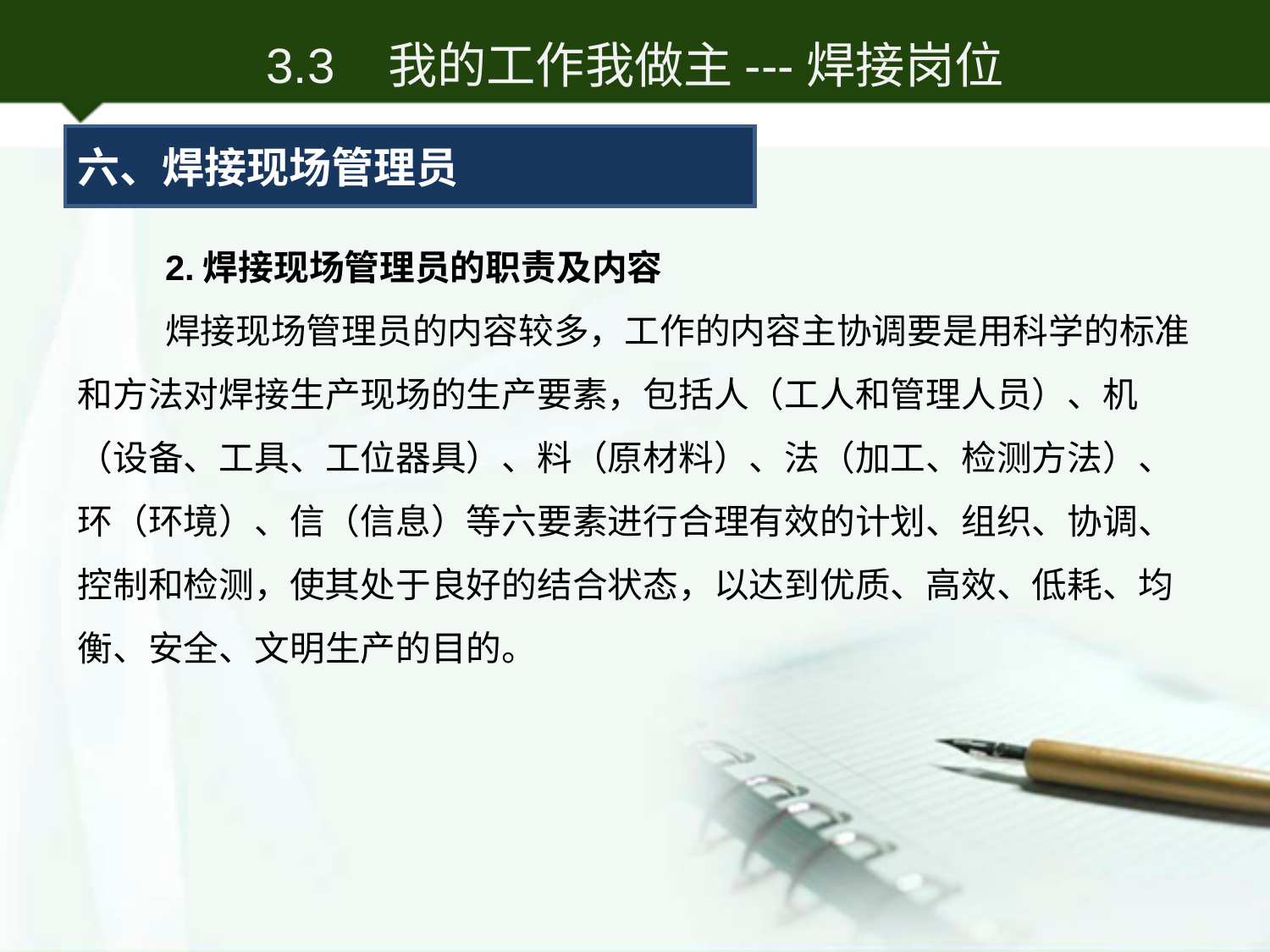

3.3   我的工作我做主---焊接岗位
六、焊接现场管理员
2.焊接现场管理员的职责及内容
焊接现场管理员的内容较多，工作的内容主协调要是用科学的标准和方法对焊接生产现场的生产要素，包括人（工人和管理人员）、机（设备、工具、工位器具）、料（原材料）、法（加工、检测方法）、环（环境）、信（信息）等六要素进行合理有效的计划、组织、协调、控制和检测，使其处于良好的结合状态，以达到优质、高效、低耗、均衡、安全、文明生产的目的。